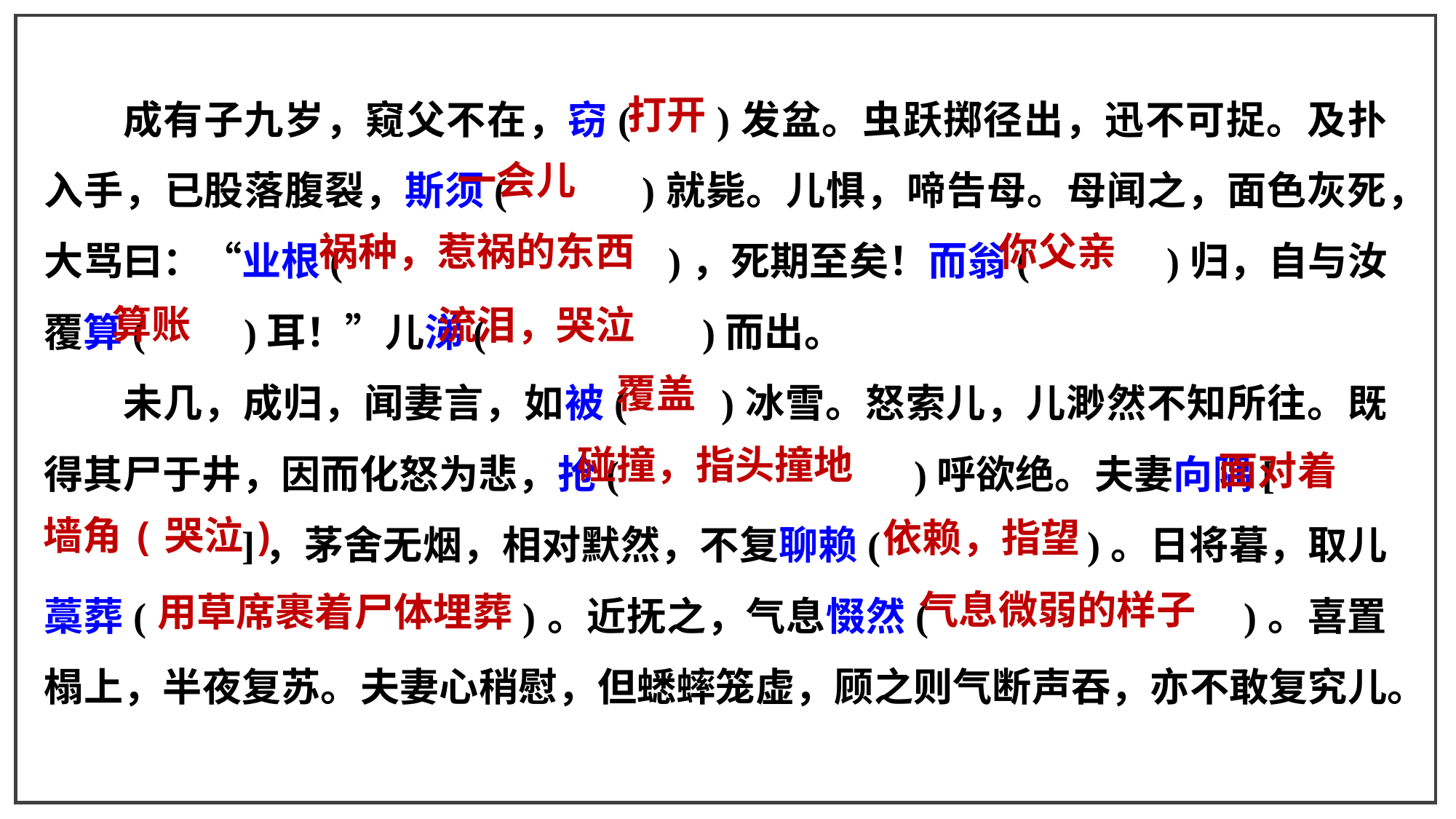

成有子九岁，窥父不在，窃(        )发盆。虫跃掷径出，迅不可捉。及扑入手，已股落腹裂，斯须(             )就毙。儿惧，啼告母。母闻之，面色灰死，大骂曰：“业根(                                 )，死期至矣！而翁(              )归，自与汝覆算(          )耳！”儿涕(                      )而出。
未几，成归，闻妻言，如被(         )冰雪。怒索儿，儿渺然不知所往。既得其尸于井，因而化怒为悲，抢(                              )呼欲绝。夫妻向隅[
            ]，茅舍无烟，相对默然，不复聊赖(                     )。日将暮，取儿藁葬(                                     )。近抚之，气息惙然(                               )。喜置榻上，半夜复苏。夫妻心稍慰，但蟋蟀笼虚，顾之则气断声吞，亦不敢复究儿。
打开
一会儿
祸种，惹祸的东西
你父亲
算账
流泪，哭泣
覆盖
碰撞，指头撞地
面对着
墙角(哭泣)
依赖，指望
气息微弱的样子
用草席裹着尸体埋葬